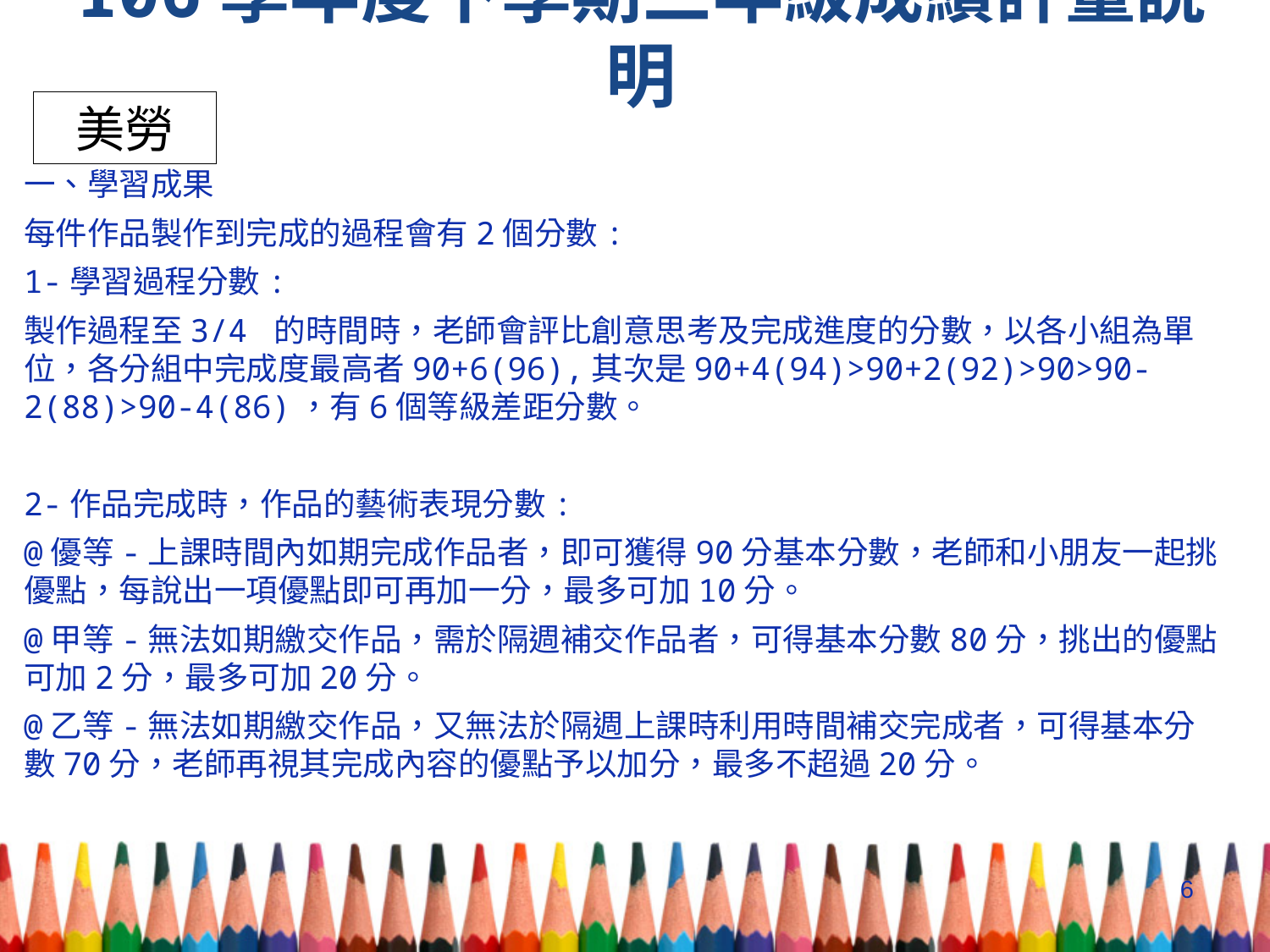

# 106學年度下學期三年級成績評量說明
美勞
一、學習成果
每件作品製作到完成的過程會有2個分數:
1-學習過程分數:
製作過程至3/4 的時間時，老師會評比創意思考及完成進度的分數，以各小組為單位，各分組中完成度最高者90+6(96),其次是90+4(94)>90+2(92)>90>90-2(88)>90-4(86)，有6個等級差距分數。

2-作品完成時，作品的藝術表現分數:
@優等-上課時間內如期完成作品者，即可獲得90分基本分數，老師和小朋友一起挑優點，每說出一項優點即可再加一分，最多可加10分。
@甲等-無法如期繳交作品，需於隔週補交作品者，可得基本分數80分，挑出的優點可加2分，最多可加20分。
@乙等-無法如期繳交作品，又無法於隔週上課時利用時間補交完成者，可得基本分數70分，老師再視其完成內容的優點予以加分，最多不超過20分。
6